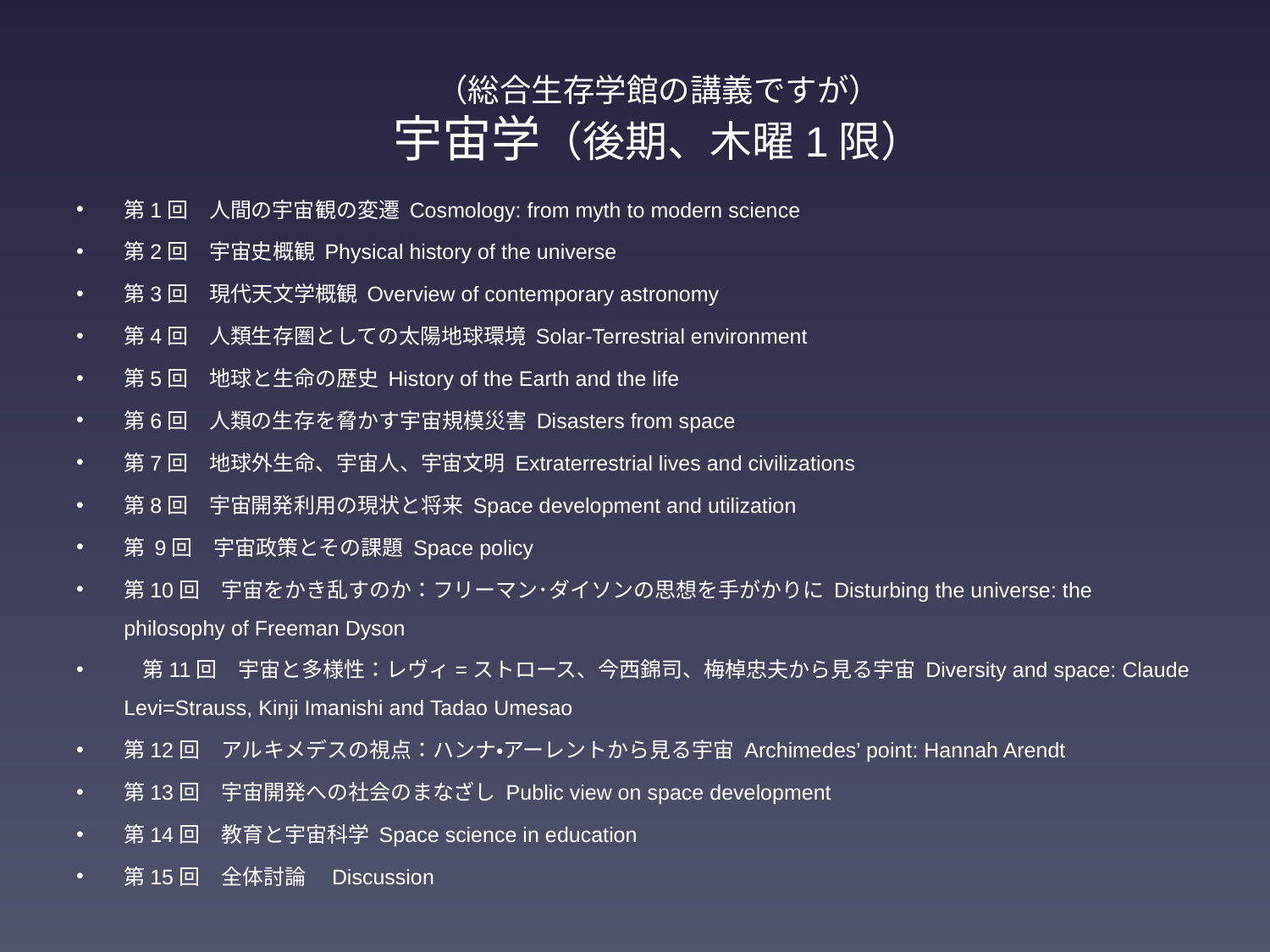

# （総合生存学館の講義ですが） 宇宙学（後期、木曜1限）
第1回　人間の宇宙観の変遷 Cosmology: from myth to modern science
第2回　宇宙史概観 Physical history of the universe
第3回　現代天文学概観 Overview of contemporary astronomy
第4回　人類生存圏としての太陽地球環境 Solar-Terrestrial environment
第5回　地球と生命の歴史 History of the Earth and the life
第6回　人類の生存を脅かす宇宙規模災害 Disasters from space
第7回　地球外生命、宇宙人、宇宙文明 Extraterrestrial lives and civilizations
第8回　宇宙開発利用の現状と将来 Space development and utilization
第 9回　宇宙政策とその課題 Space policy
第10回　宇宙をかき乱すのか：フリーマン･ダイソンの思想を手がかりに Disturbing the universe: the philosophy of Freeman Dyson
   第11回　宇宙と多様性：レヴィ=ストロース、今西錦司、梅棹忠夫から見る宇宙 Diversity and space: Claude Levi=Strauss, Kinji Imanishi and Tadao Umesao
第12回　アルキメデスの視点：ハンナ・アーレントから見る宇宙 Archimedes’ point: Hannah Arendt
第13回　宇宙開発への社会のまなざし Public view on space development
第14回　教育と宇宙科学 Space science in education
第15回　全体討論　Discussion